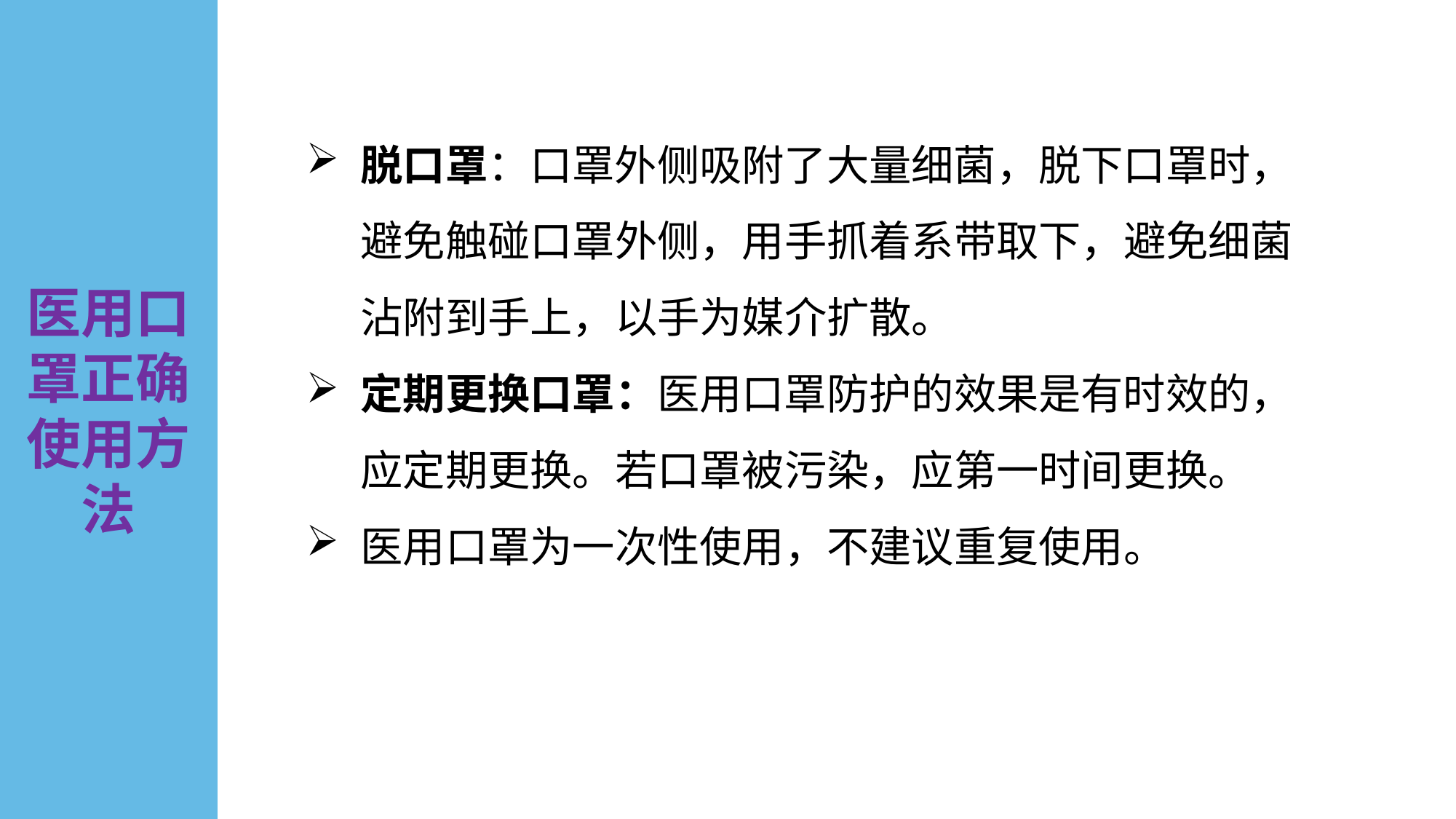

医用口罩正确使用方法
脱口罩：口罩外侧吸附了大量细菌，脱下口罩时，避免触碰口罩外侧，用手抓着系带取下，避免细菌沾附到手上，以手为媒介扩散。
定期更换口罩：医用口罩防护的效果是有时效的，应定期更换。若口罩被污染，应第一时间更换。
医用口罩为一次性使用，不建议重复使用。